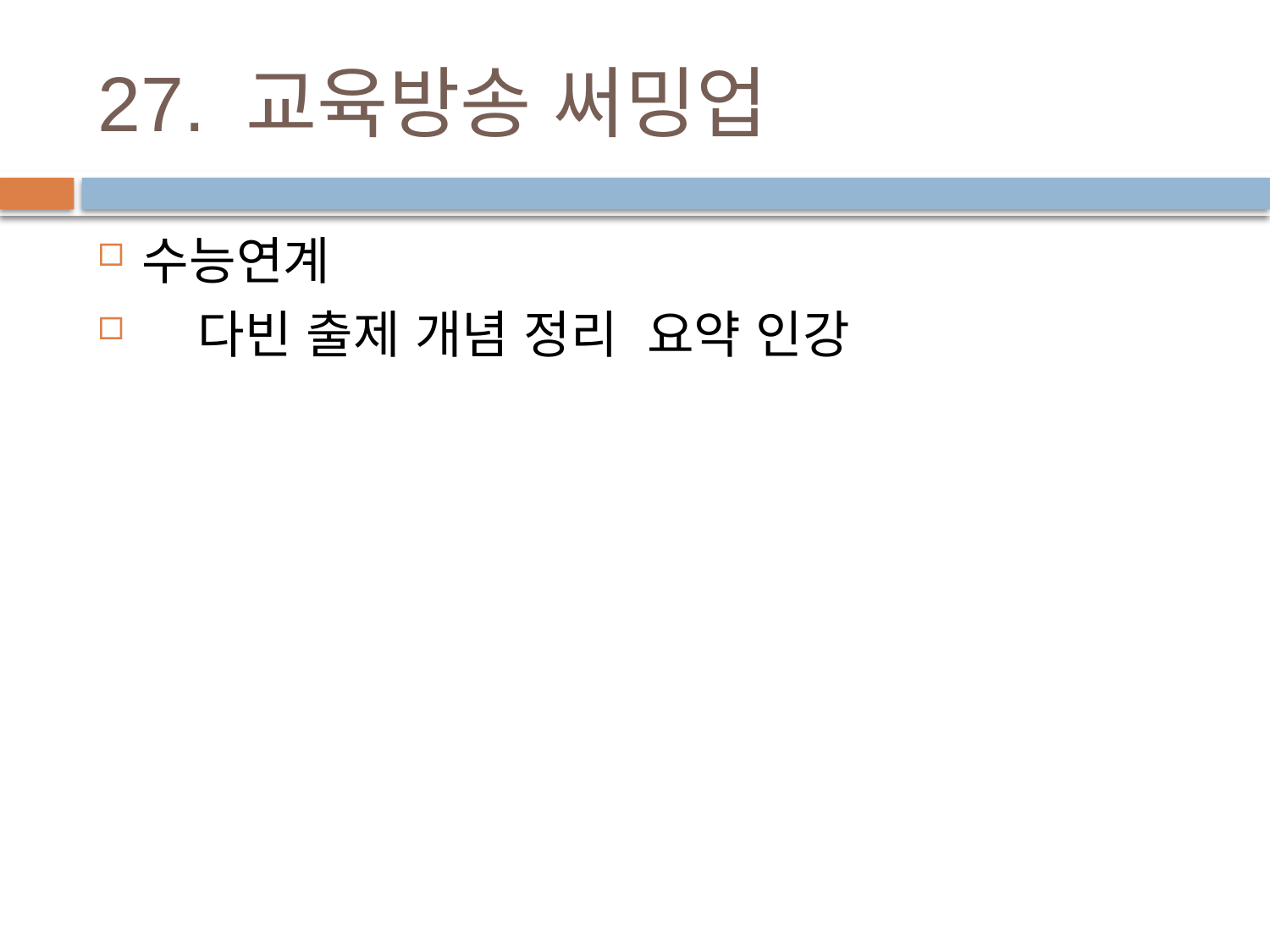

# 27. 교육방송 써밍업
수능연계
   다빈 출제 개념 정리  요약 인강